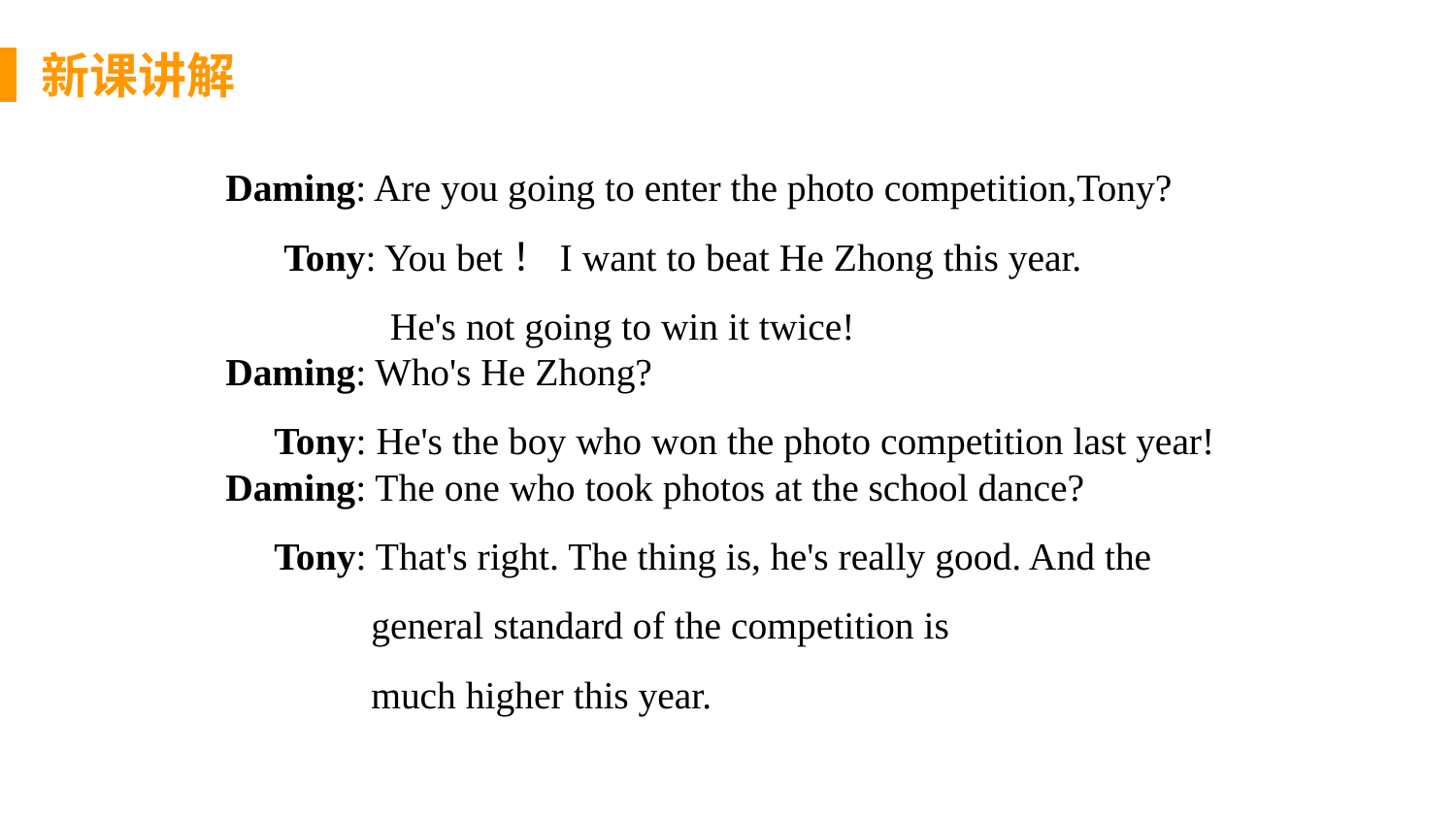

新课讲解

Daming: Are you going to enter the photo competition,Tony?
      Tony: You bet！I want to beat He Zhong this year.
                 He's not going to win it twice!
Daming: Who's He Zhong?
     Tony: He's the boy who won the photo competition last year!
Daming: The one who took photos at the school dance?
     Tony: That's right. The thing is, he's really good. And the
               general standard of the competition is
               much higher this year.